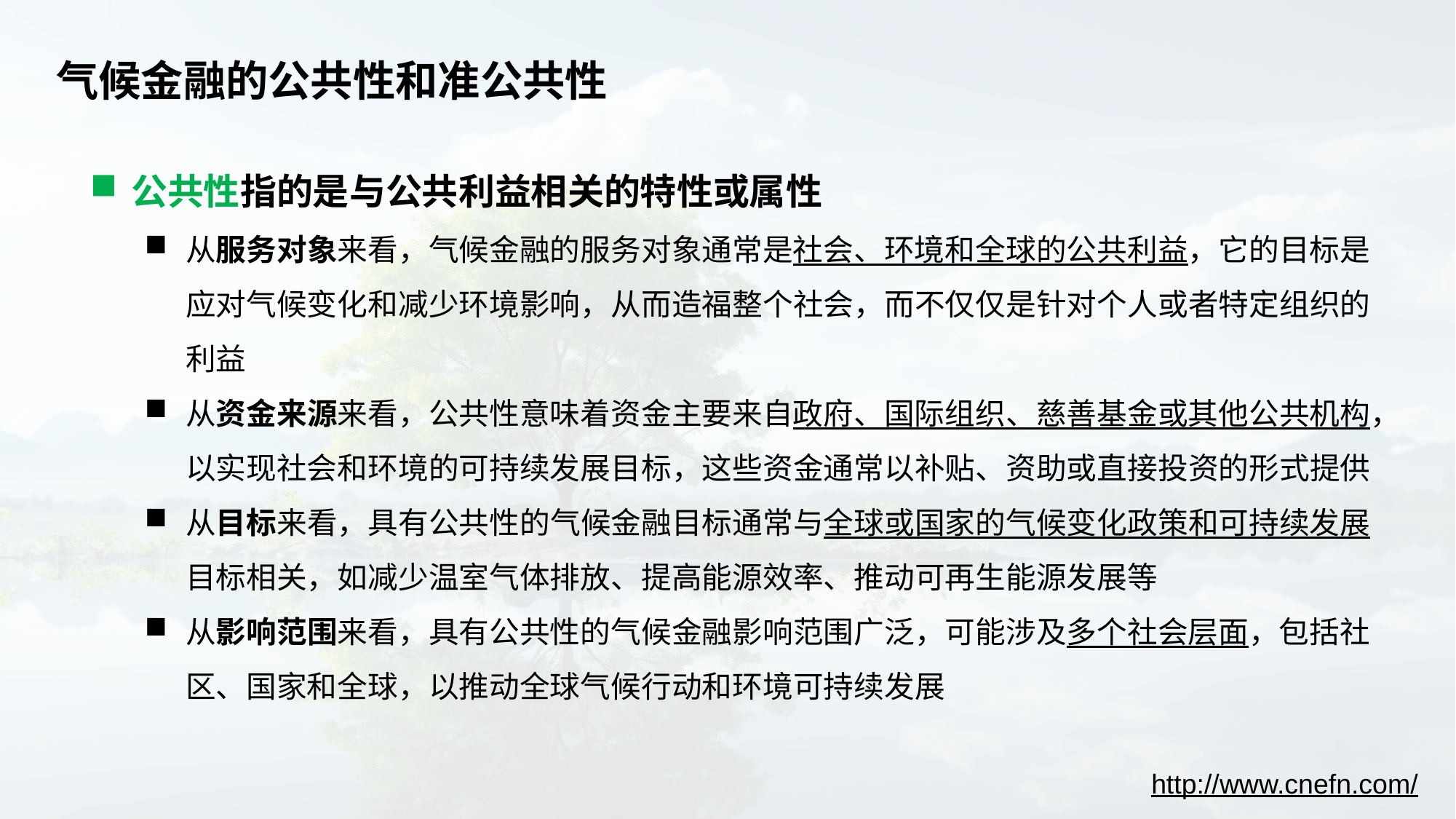

# 气候金融的公共性和准公共性
公共性指的是与公共利益相关的特性或属性
从服务对象来看，气候金融的服务对象通常是社会、环境和全球的公共利益，它的目标是应对气候变化和减少环境影响，从而造福整个社会，而不仅仅是针对个人或者特定组织的利益
从资金来源来看，公共性意味着资金主要来自政府、国际组织、慈善基金或其他公共机构，以实现社会和环境的可持续发展目标，这些资金通常以补贴、资助或直接投资的形式提供
从目标来看，具有公共性的气候金融目标通常与全球或国家的气候变化政策和可持续发展目标相关，如减少温室气体排放、提高能源效率、推动可再生能源发展等
从影响范围来看，具有公共性的气候金融影响范围广泛，可能涉及多个社会层面，包括社区、国家和全球，以推动全球气候行动和环境可持续发展